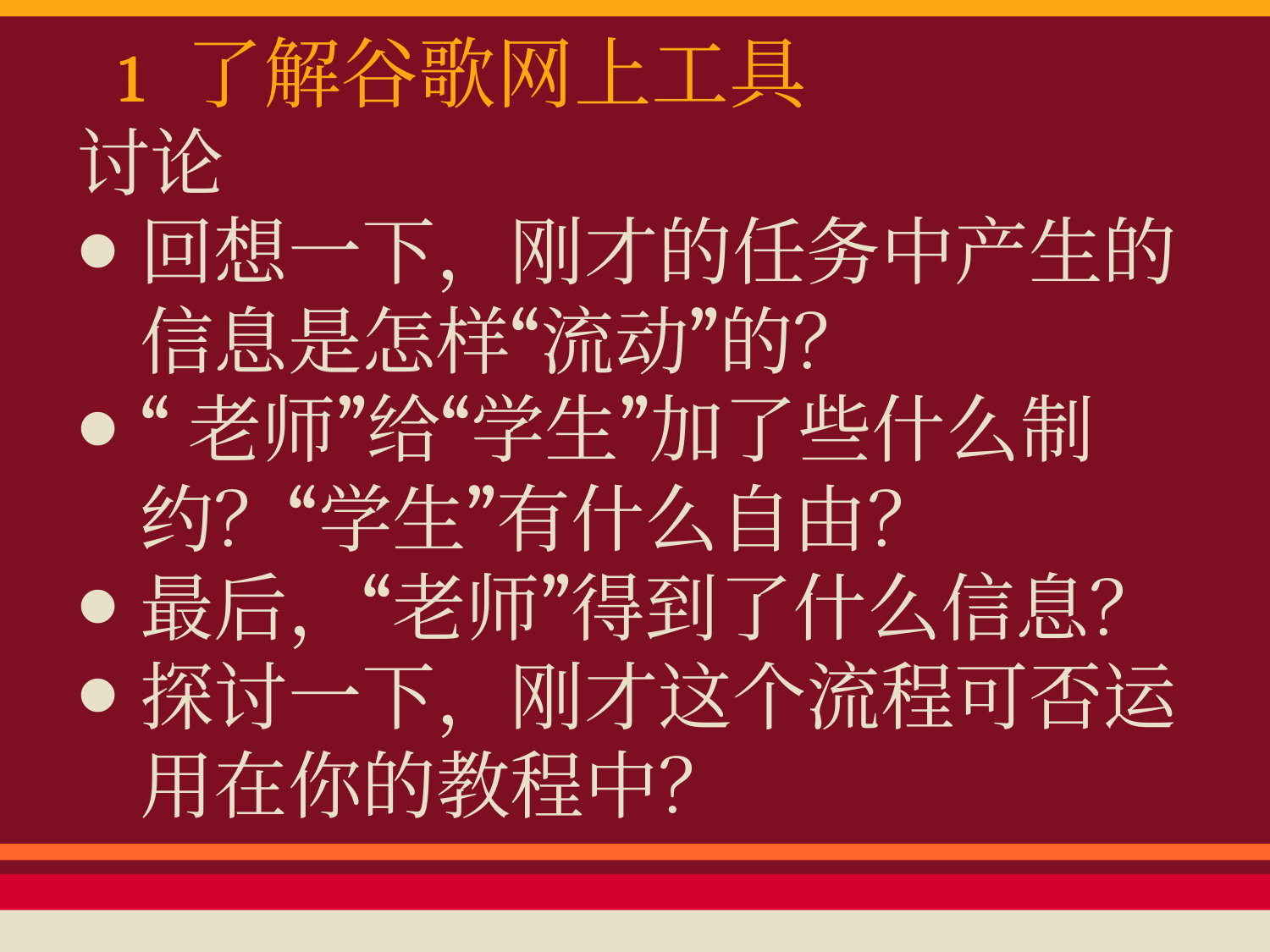

# 1 了解谷歌网上工具

讨论
回想一下，刚才的任务中产生的信息是怎样“流动”的？
“老师”给“学生”加了些什么制约？“学生”有什么自由？
最后，“老师”得到了什么信息？
探讨一下，刚才这个流程可否运用在你的教程中？